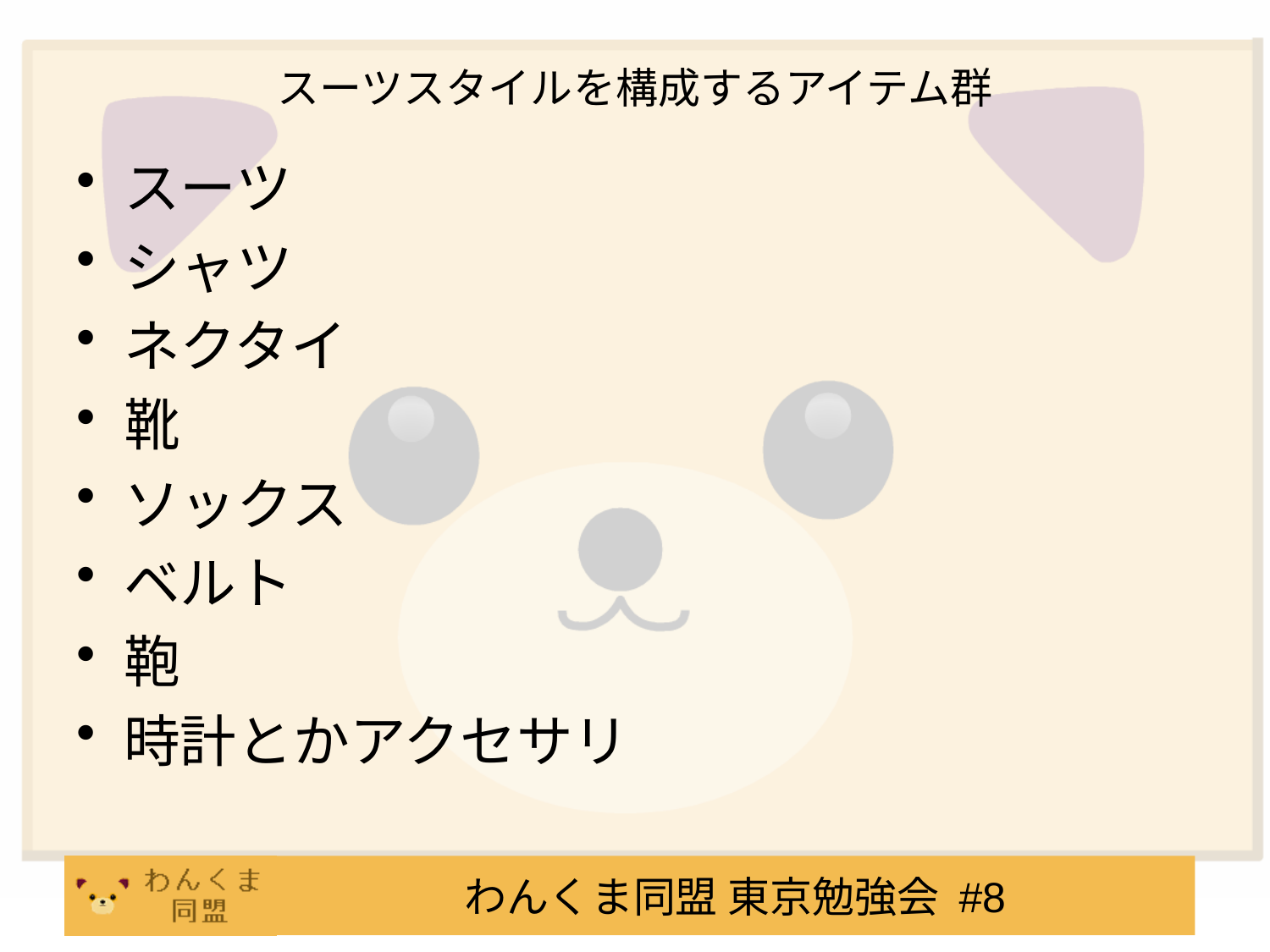

# スーツスタイルを構成するアイテム群
スーツ
シャツ
ネクタイ
靴
ソックス
ベルト
鞄
時計とかアクセサリ